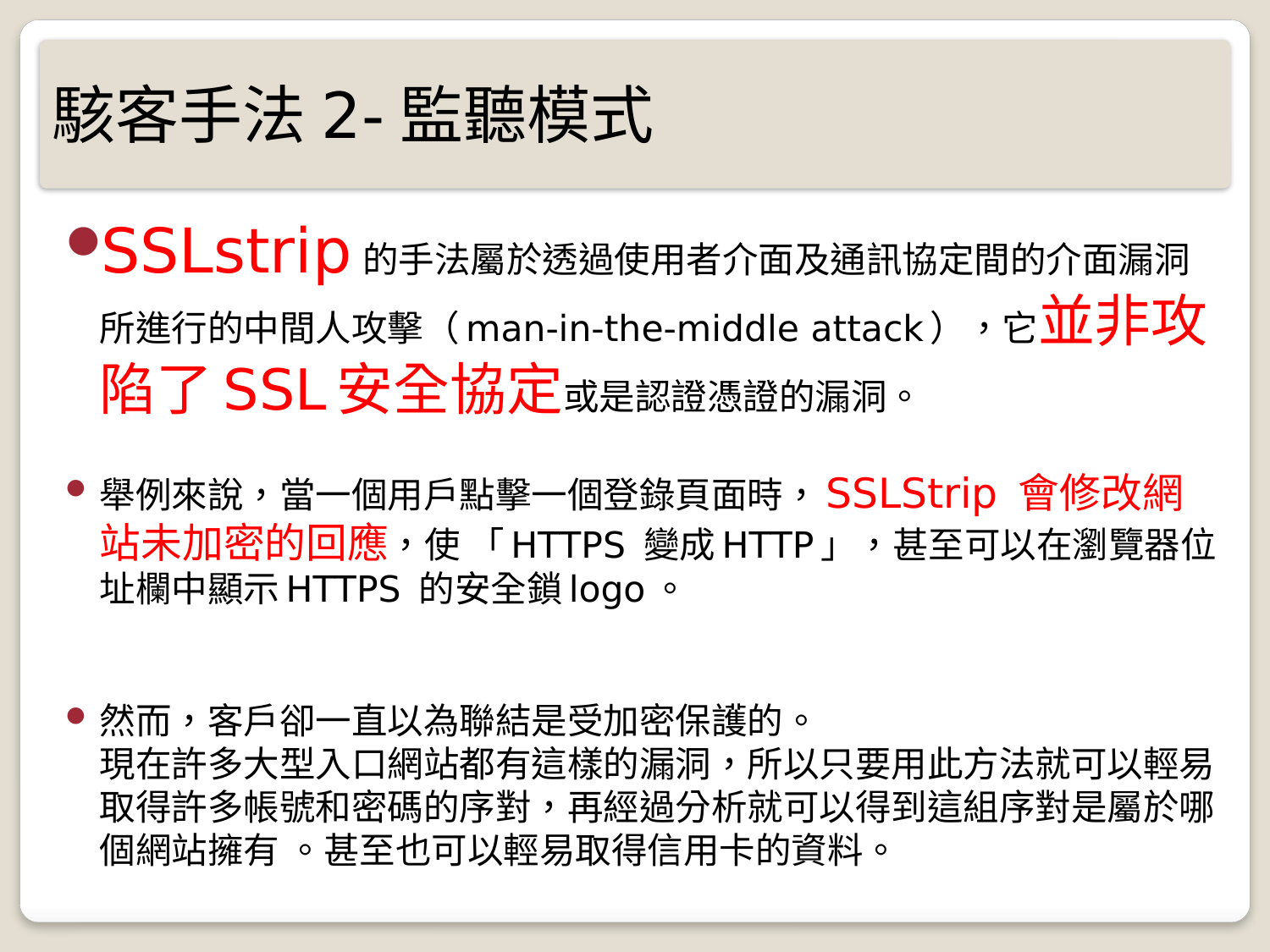

# 駭客手法2-監聽模式
SSLstrip的手法屬於透過使用者介面及通訊協定間的介面漏洞所進行的中間人攻擊（man-in-the-middle attack），它並非攻陷了SSL安全協定或是認證憑證的漏洞。
舉例來說，當一個用戶點擊一個登錄頁面時，SSLStrip 會修改網站未加密的回應，使 「HTTPS 變成HTTP」，甚至可以在瀏覽器位址欄中顯示HTTPS 的安全鎖logo。
然而，客戶卻一直以為聯結是受加密保護的。
現在許多大型入口網站都有這樣的漏洞，所以只要用此方法就可以輕易取得許多帳號和密碼的序對，再經過分析就可以得到這組序對是屬於哪個網站擁有 。甚至也可以輕易取得信用卡的資料。